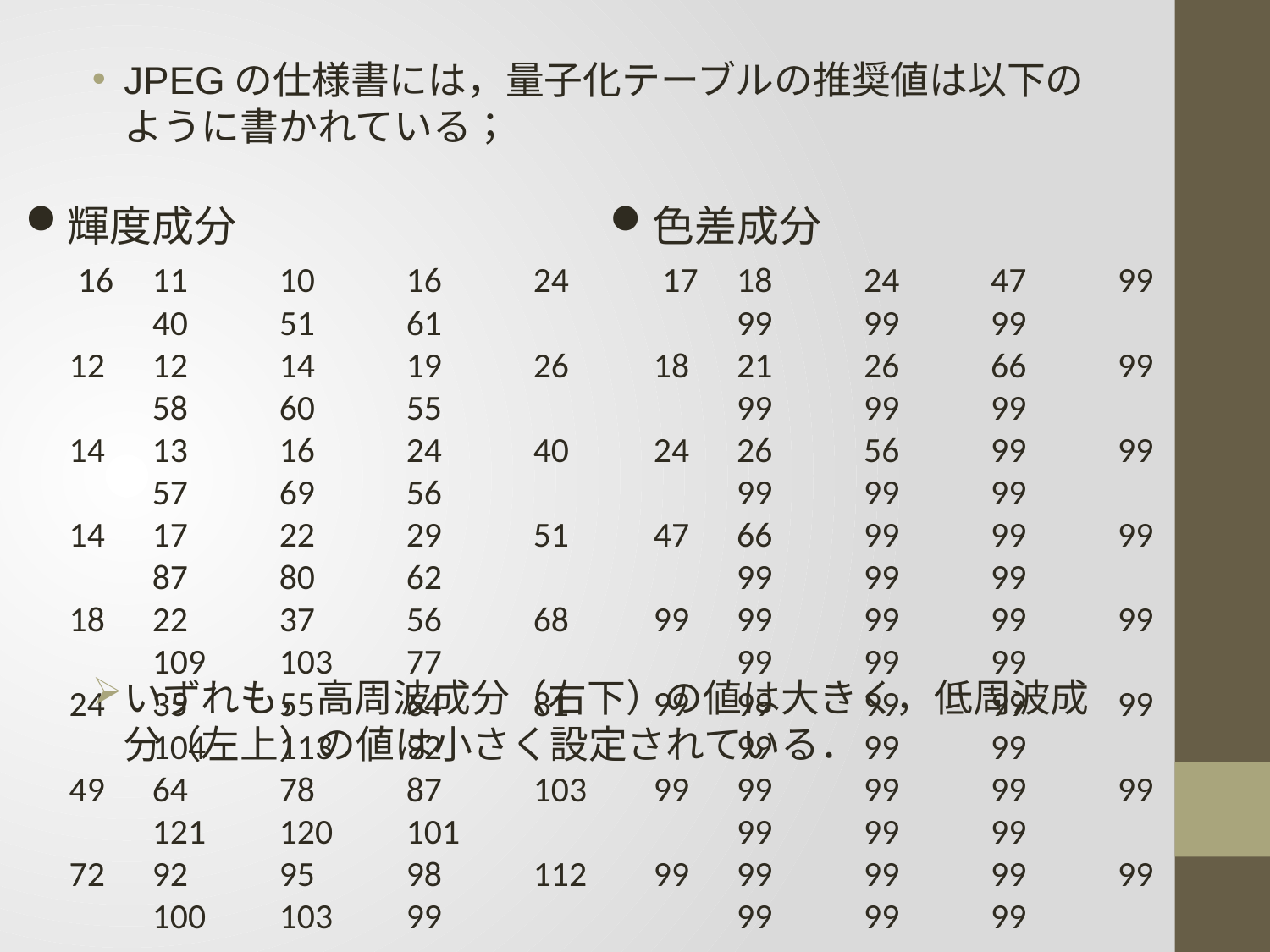

JPEGの仕様書には，量子化テーブルの推奨値は以下のように書かれている；
輝度成分
　16	11	10	16	24	40	51	61
　12	12	14	19	26	58	60	55
　14	13	16	24	40	57	69	56
　14	17	22	29	51	87	80	62
　18	22	37	56	68	109	103	77
　24	35	55	64	81	104	113	92
　49	64	78	87	103	121	120	101
　72	92	95	98	112	100	103	99
色差成分
　17	18	24	47	99	99	99	99
　18	21	26	66	99	99	99	99
　24	26	56	99	99	99	99	99
　47	66	99	99	99	99	99	99
　99	99	99	99	99	99	99	99
　99	99	99	99	99	99	99	99
　99	99	99	99	99	99	99	99
　99	99	99	99	99	99	99	99
いずれも，高周波成分（右下）の値は大きく，低周波成分（左上）の値は小さく設定されている．